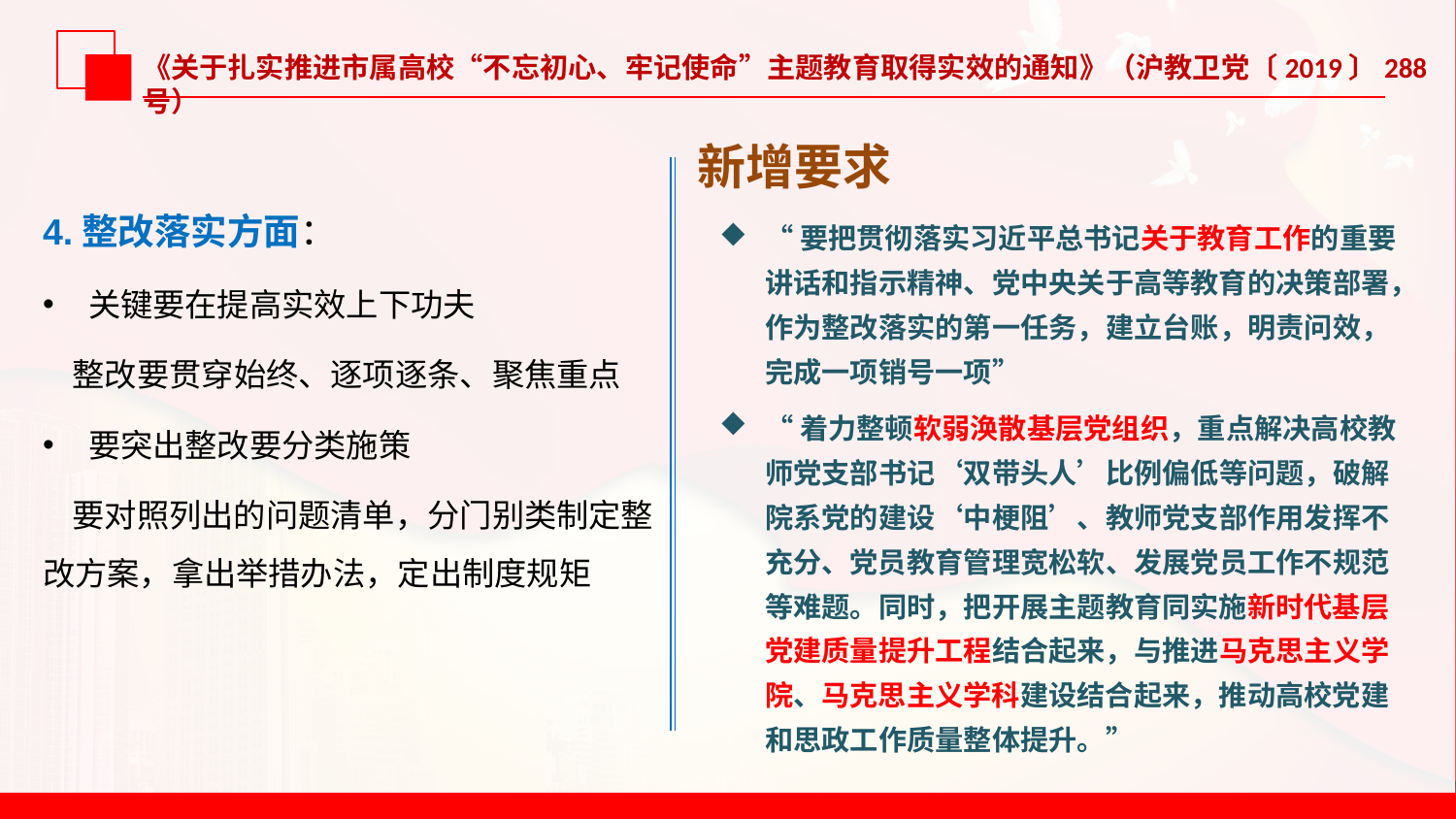

《关于扎实推进市属高校“不忘初心、牢记使命”主题教育取得实效的通知》（沪教卫党〔2019〕288号）
新增要求
4.整改落实方面：
关键要在提高实效上下功夫
   整改要贯穿始终、逐项逐条、聚焦重点
要突出整改要分类施策
   要对照列出的问题清单，分门别类制定整改方案，拿出举措办法，定出制度规矩
“要把贯彻落实习近平总书记关于教育工作的重要讲话和指示精神、党中央关于高等教育的决策部署，作为整改落实的第一任务，建立台账，明责问效，完成一项销号一项”
“着力整顿软弱涣散基层党组织，重点解决高校教师党支部书记‘双带头人’比例偏低等问题，破解院系党的建设‘中梗阻’、教师党支部作用发挥不充分、党员教育管理宽松软、发展党员工作不规范等难题。同时，把开展主题教育同实施新时代基层党建质量提升工程结合起来，与推进马克思主义学院、马克思主义学科建设结合起来，推动高校党建和思政工作质量整体提升。”